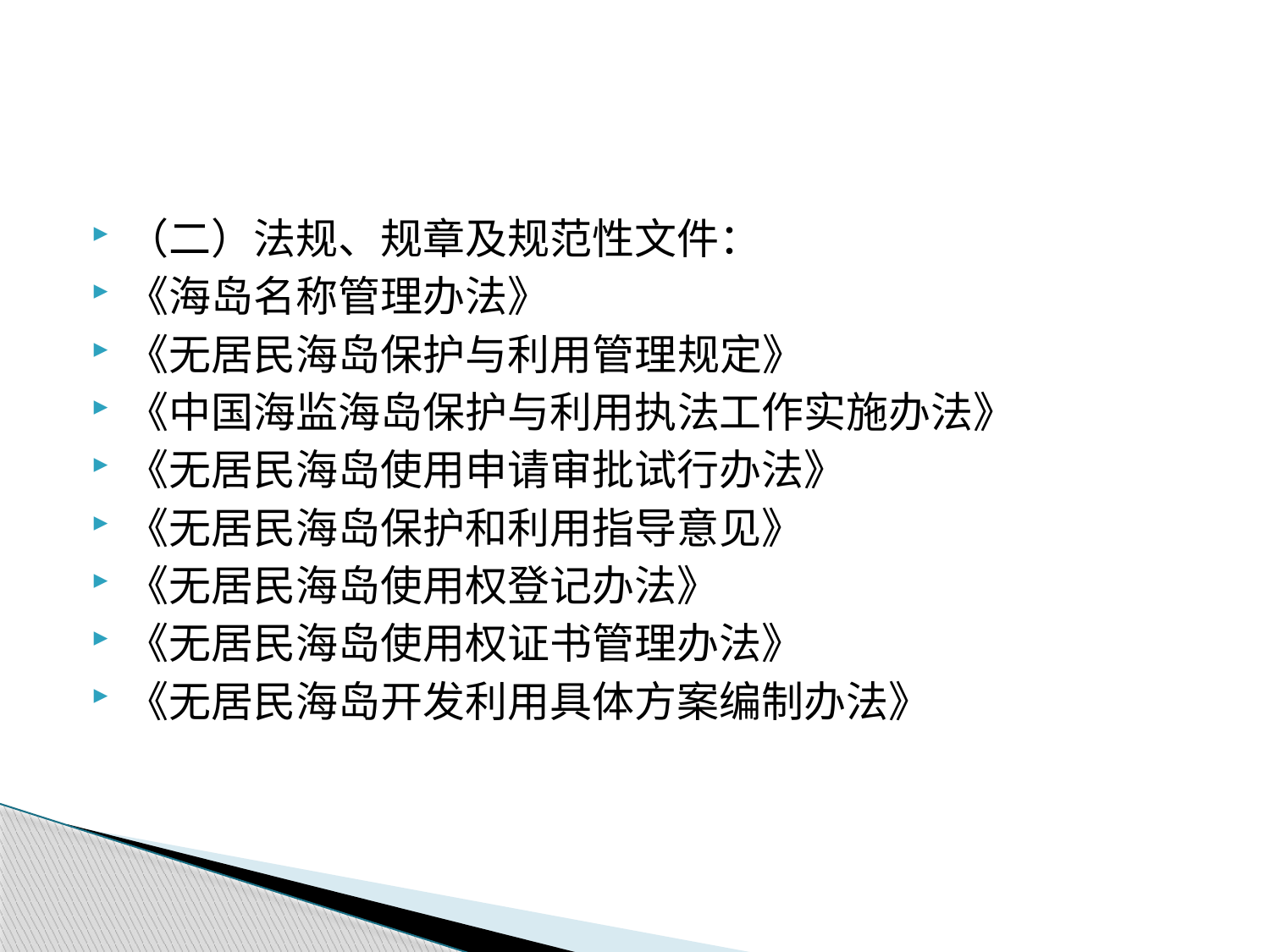

#
（二）法规、规章及规范性文件：
《海岛名称管理办法》
《无居民海岛保护与利用管理规定》
《中国海监海岛保护与利用执法工作实施办法》
《无居民海岛使用申请审批试行办法》
《无居民海岛保护和利用指导意见》
《无居民海岛使用权登记办法》
《无居民海岛使用权证书管理办法》
《无居民海岛开发利用具体方案编制办法》